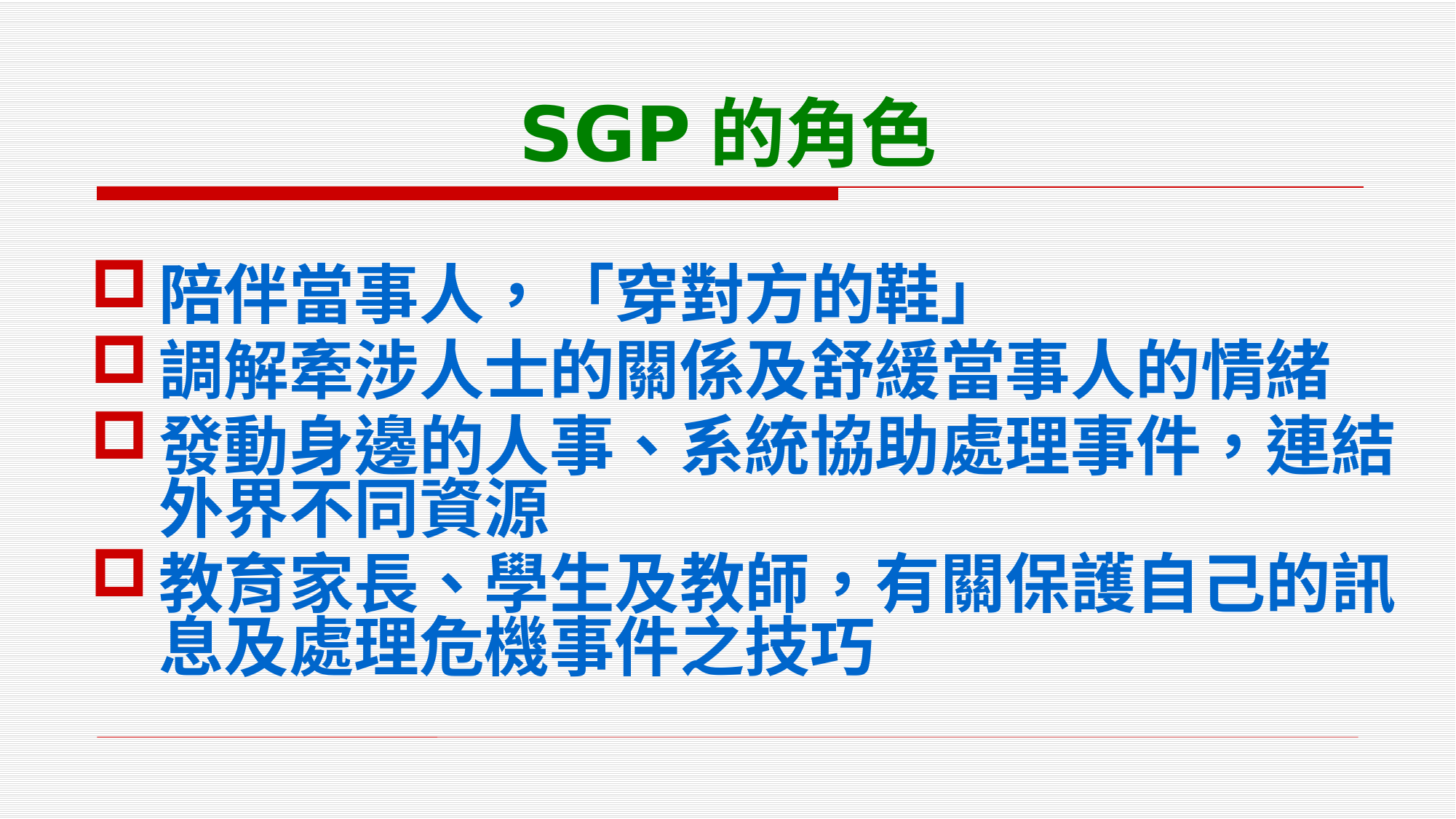

# SGP的角色
陪伴當事人，「穿對方的鞋」
調解牽涉人士的關係及舒緩當事人的情緒
發動身邊的人事、系統協助處理事件，連結外界不同資源
教育家長、學生及教師，有關保護自己的訊息及處理危機事件之技巧